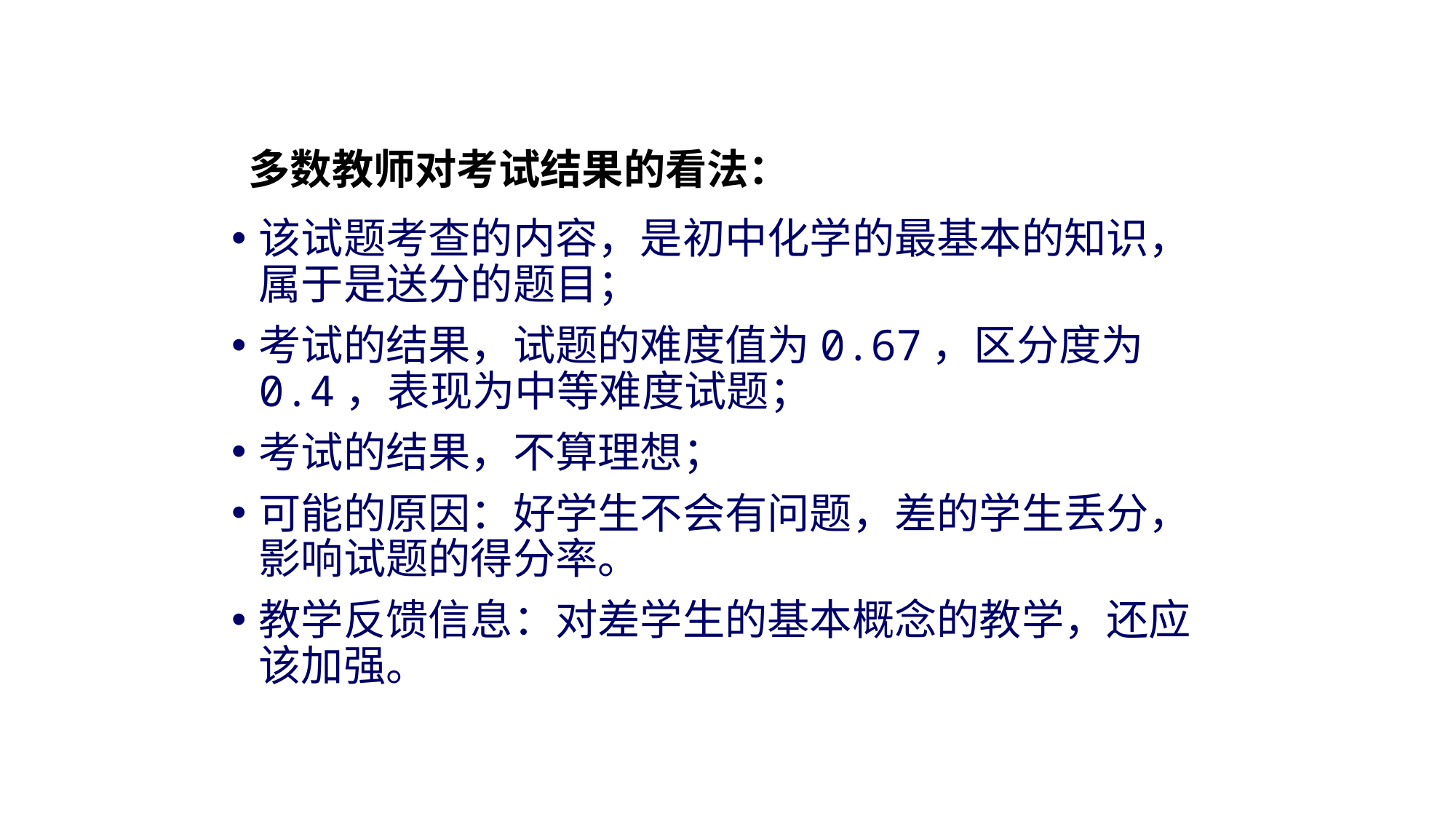

多数教师对考试结果的看法：
该试题考查的内容，是初中化学的最基本的知识，属于是送分的题目；
考试的结果，试题的难度值为0.67，区分度为0.4，表现为中等难度试题；
考试的结果，不算理想；
可能的原因：好学生不会有问题，差的学生丢分，影响试题的得分率。
教学反馈信息：对差学生的基本概念的教学，还应该加强。